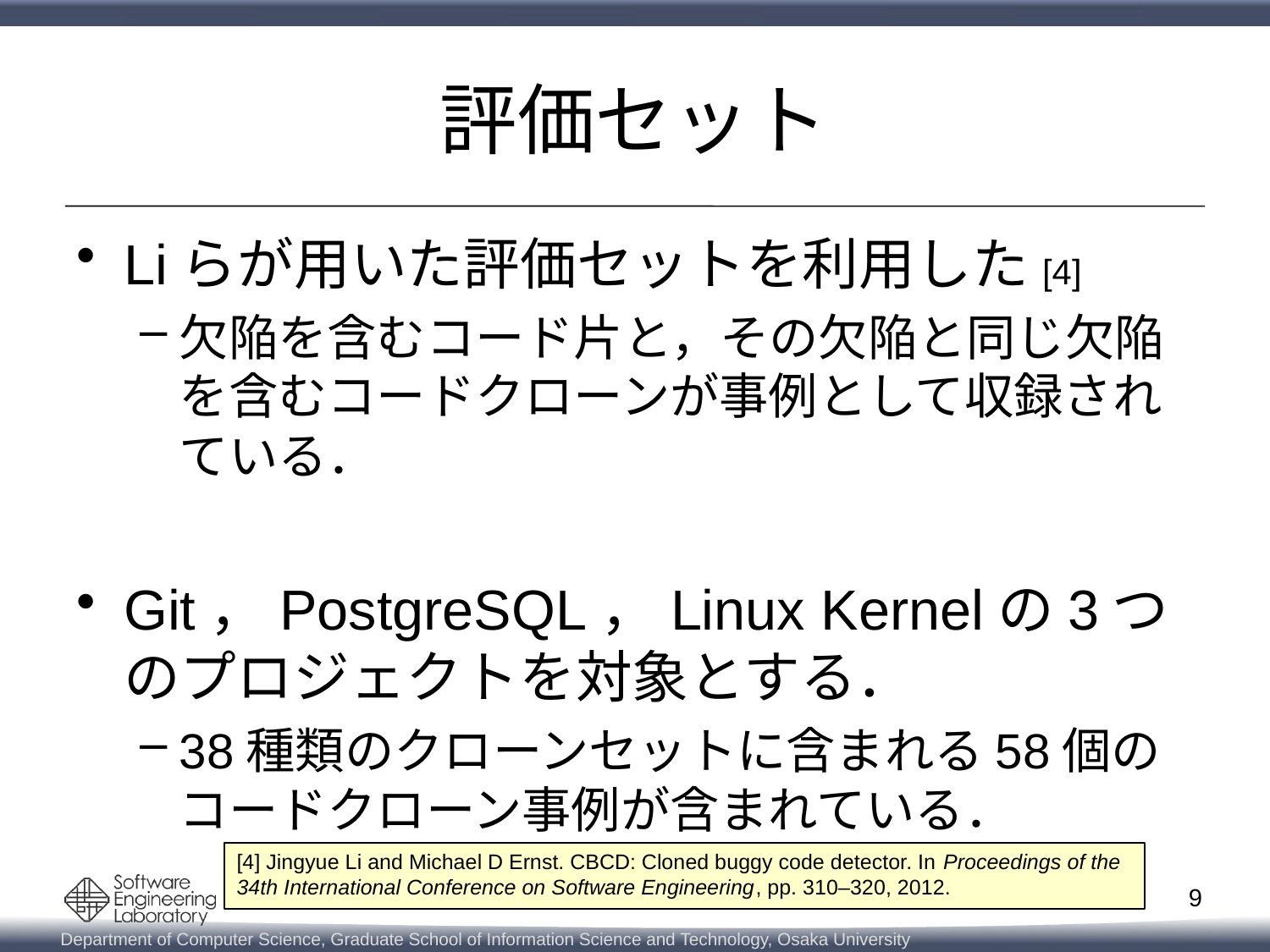

# 評価セット
Liらが用いた評価セットを利用した[4]
欠陥を含むコード片と，その欠陥と同じ欠陥を含むコードクローンが事例として収録されている．

Git，PostgreSQL，Linux Kernelの3つのプロジェクトを対象とする．
38種類のクローンセットに含まれる58個のコードクローン事例が含まれている．

[4] Jingyue Li and Michael D Ernst. CBCD: Cloned buggy code detector. In Proceedings of the 34th International Conference on Software Engineering, pp. 310–320, 2012.
9